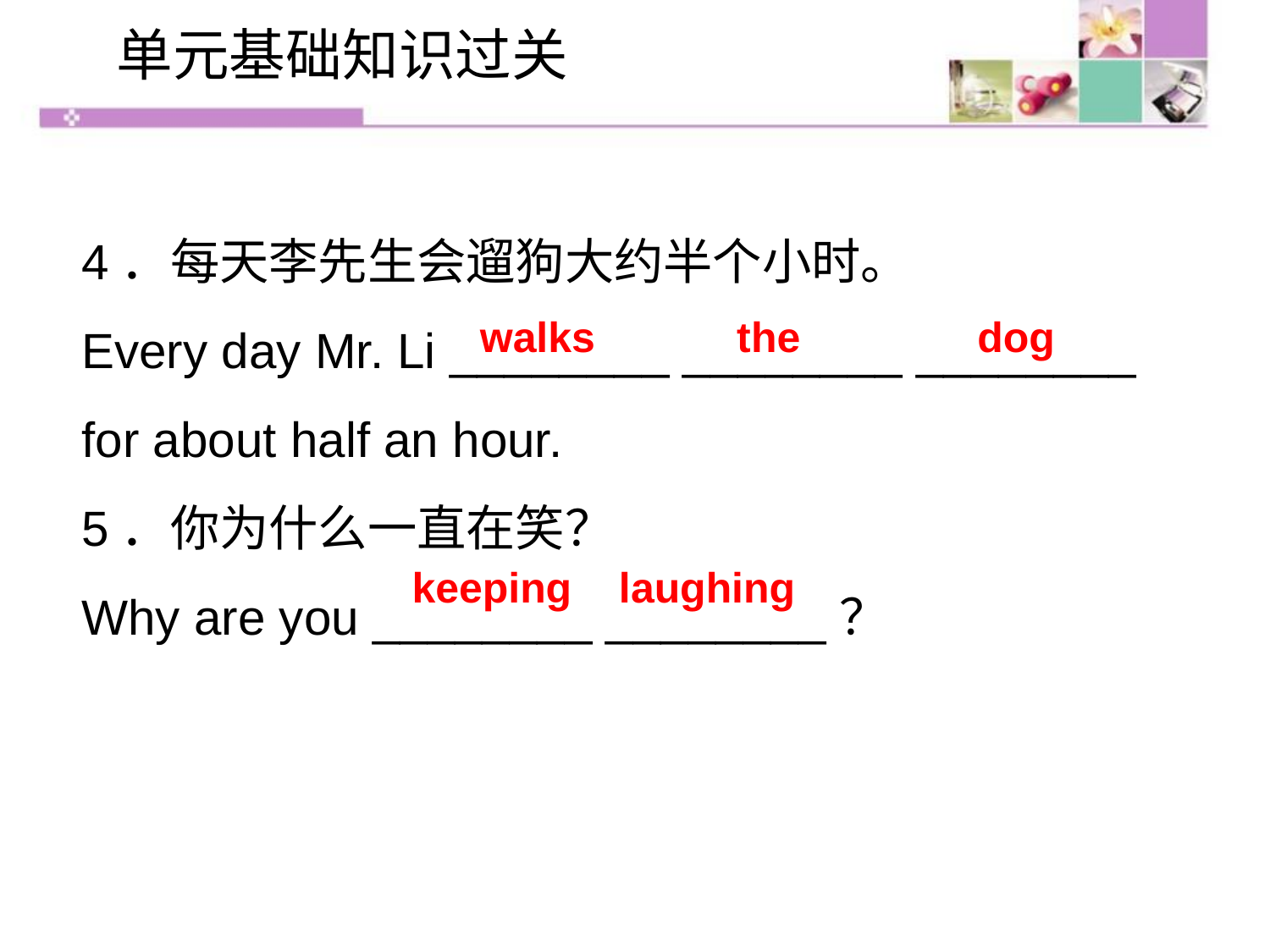

单元基础知识过关
4．每天李先生会遛狗大约半个小时。
Every day Mr. Li ________ ________ ________ for about half an hour.
5．你为什么一直在笑？
Why are you ________ ________？
walks            the               dog
keeping    laughing